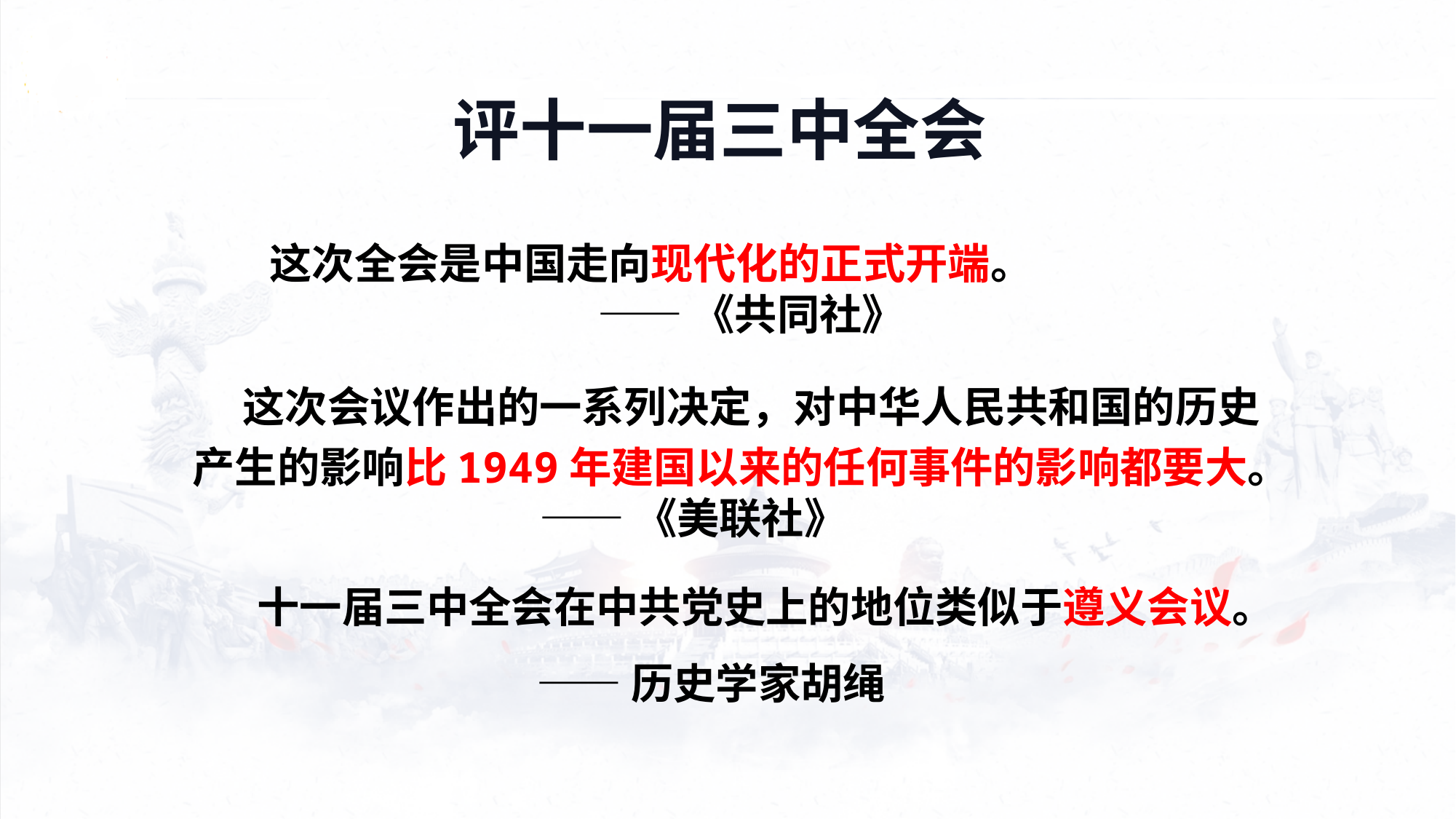

评十一届三中全会
这次全会是中国走向现代化的正式开端。
                                  ——《共同社》
   这次会议作出的一系列决定，对中华人民共和国的历史产生的影响比1949年建国以来的任何事件的影响都要大。
                                    ——《美联社》
  十一届三中全会在中共党史上的地位类似于遵义会议。
                                ——历史学家胡绳